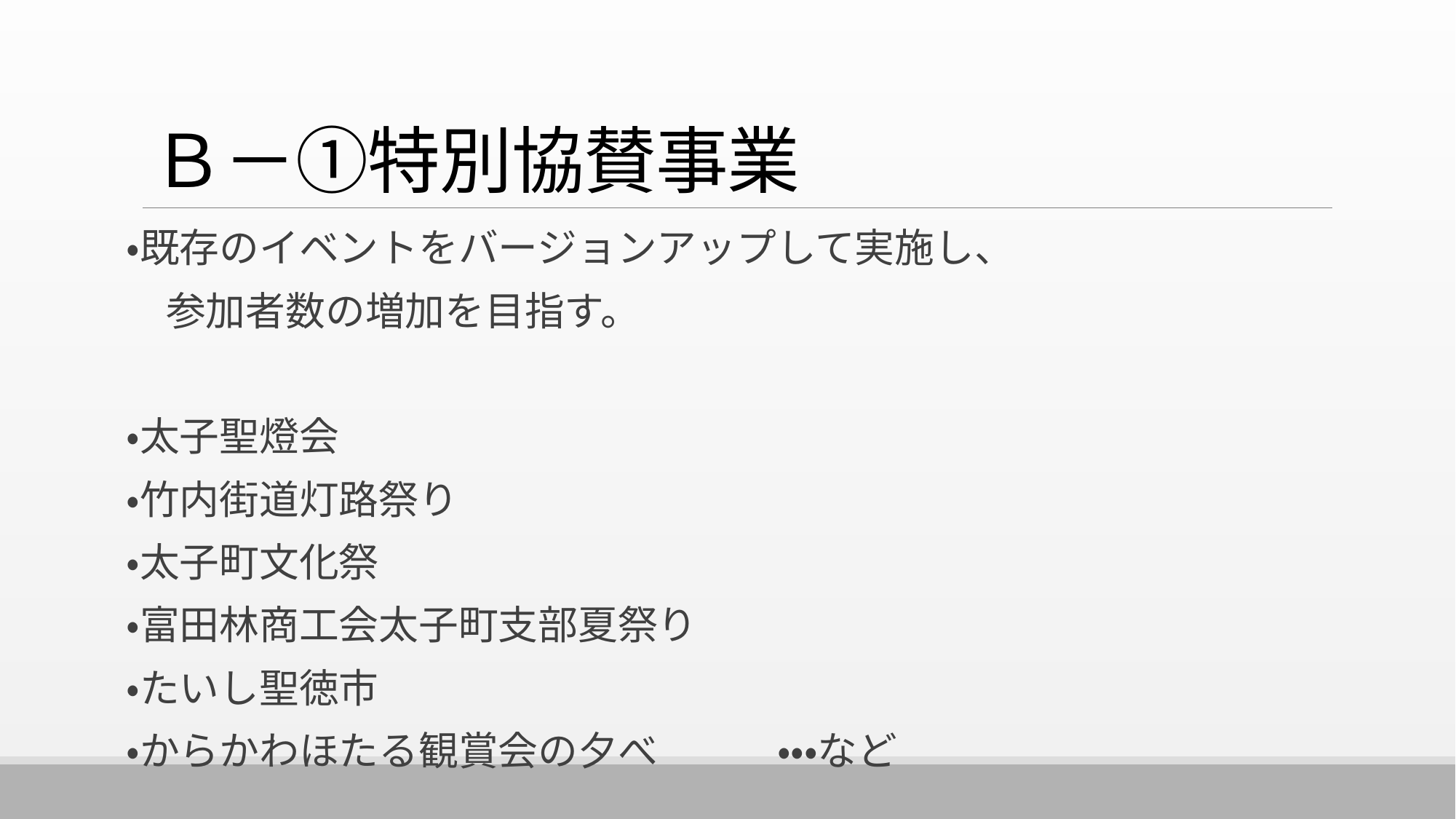

# Ｂ－①特別協賛事業
・既存のイベントをバージョンアップして実施し、
　参加者数の増加を目指す。

・太子聖燈会
・竹内街道灯路祭り
・太子町文化祭
・富田林商工会太子町支部夏祭り
・たいし聖徳市
・からかわほたる観賞会の夕べ　　　・・・など